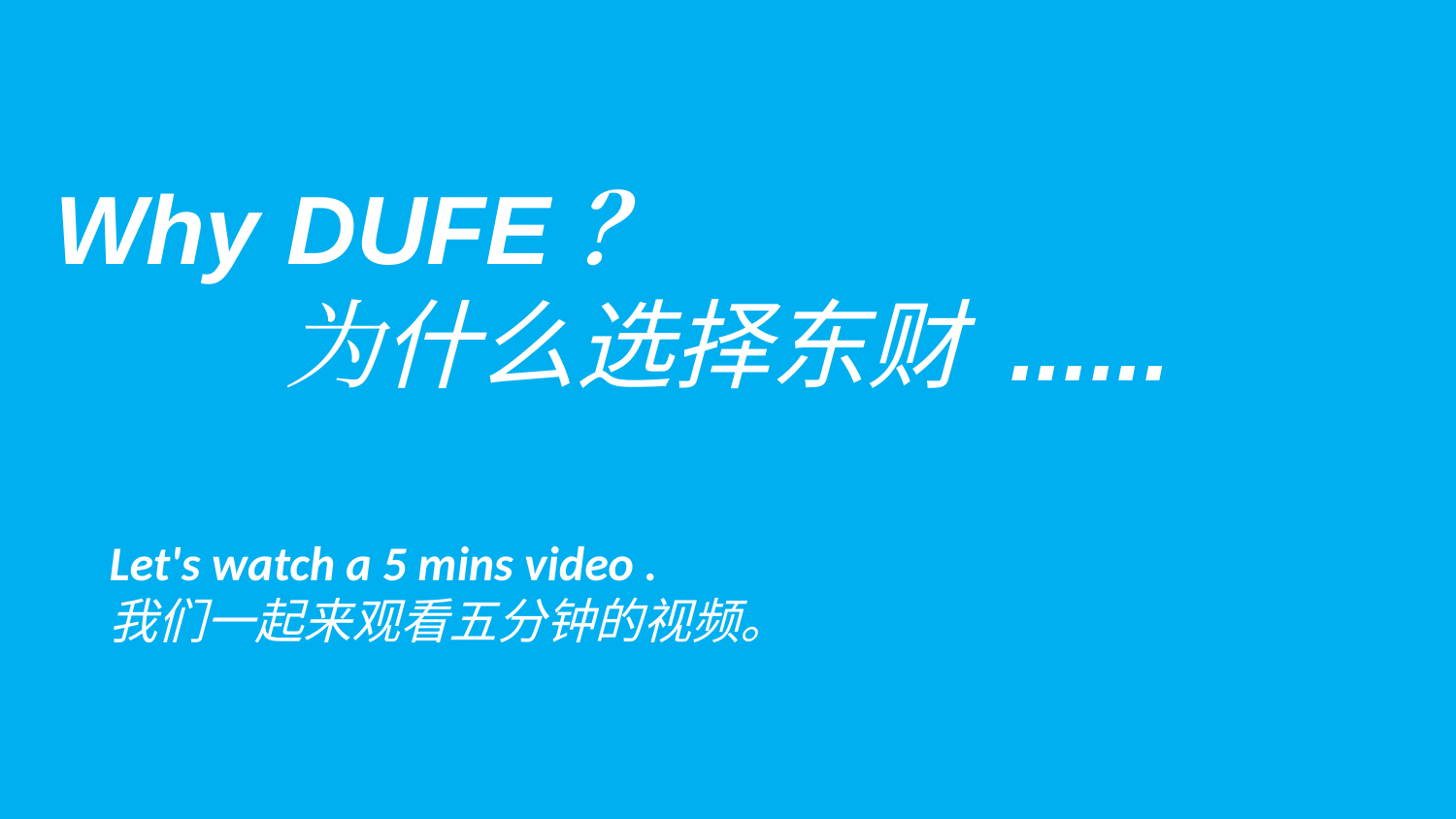

Why DUFE？
为什么选择东财 ......
Let's watch a 5 mins video .
我们一起来观看五分钟的视频。